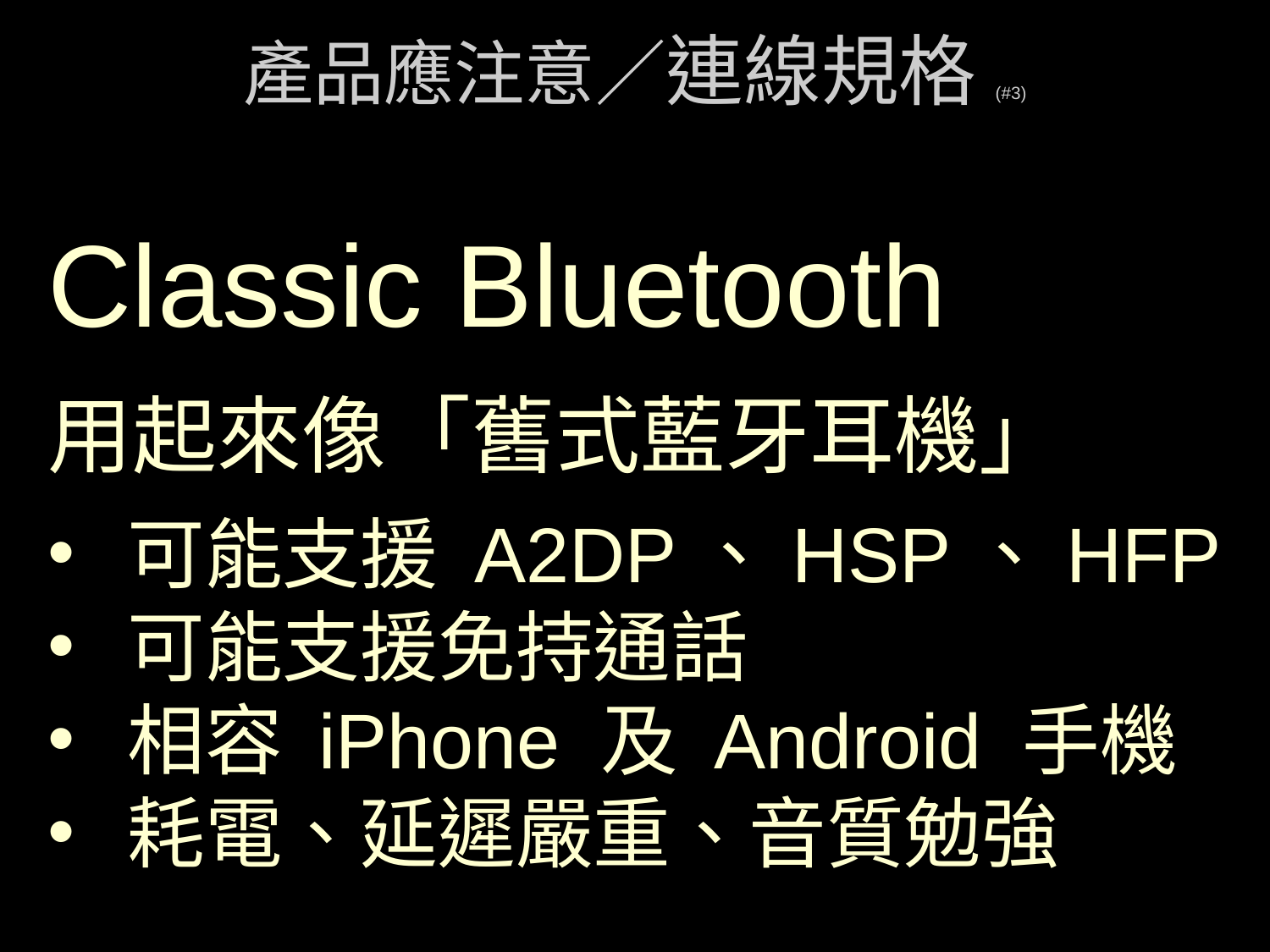

# 產品應注意／連線規格(#3)
Classic Bluetooth
用起來像「舊式藍牙耳機」
可能支援 A2DP、HSP、HFP
可能支援免持通話
相容 iPhone 及 Android 手機
耗電、延遲嚴重、音質勉強